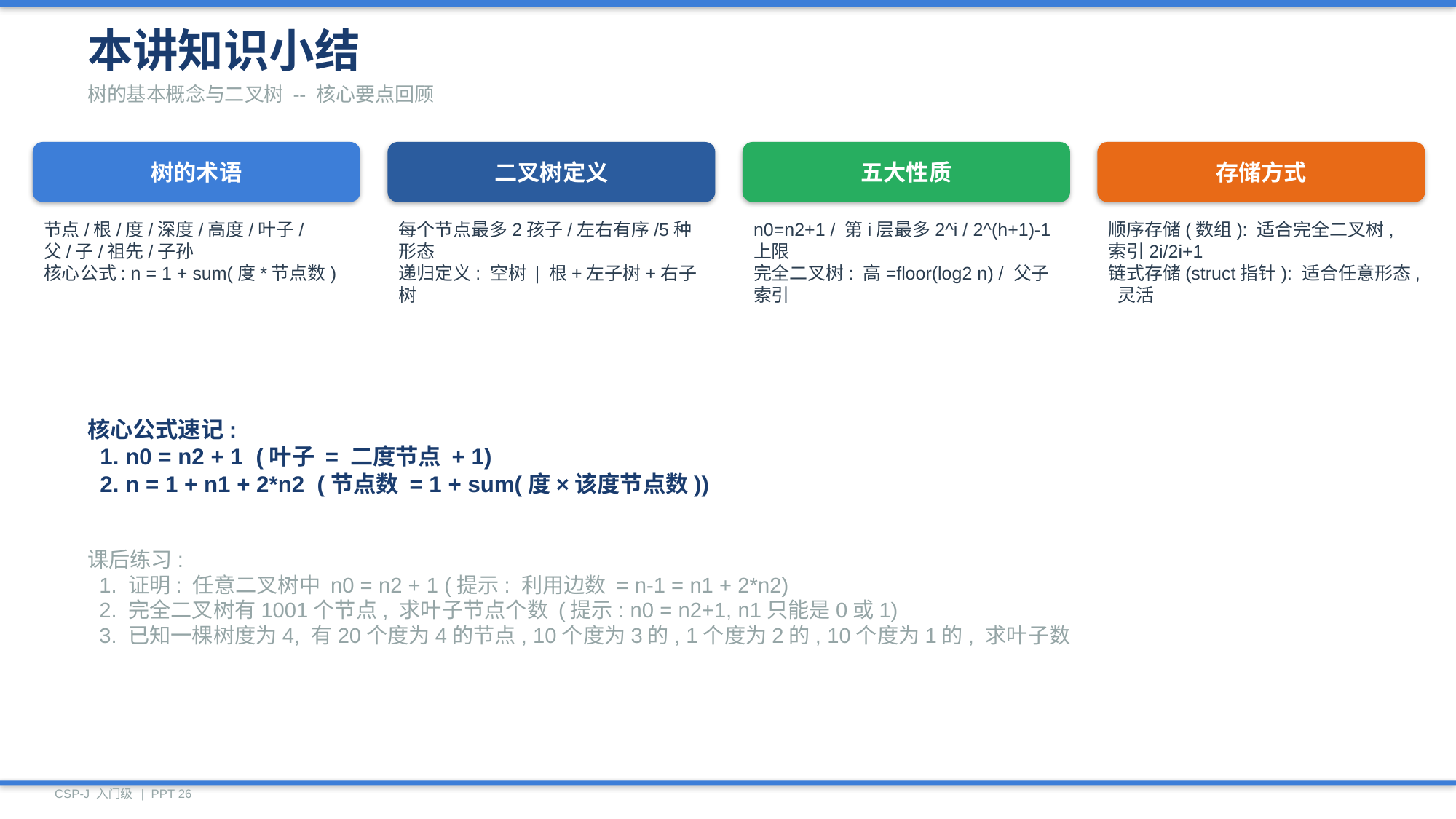

本讲知识小结
树的基本概念与二叉树 -- 核心要点回顾
树的术语
二叉树定义
五大性质
存储方式
节点/根/度/深度/高度/叶子/父/子/祖先/子孙
核心公式: n = 1 + sum(度*节点数)
每个节点最多2孩子/左右有序/5种形态
递归定义: 空树 | 根+左子树+右子树
n0=n2+1 / 第i层最多2^i / 2^(h+1)-1上限
完全二叉树: 高=floor(log2 n) / 父子索引
顺序存储(数组): 适合完全二叉树, 索引2i/2i+1
链式存储(struct指针): 适合任意形态, 灵活
核心公式速记:
  1. n0 = n2 + 1  (叶子 = 二度节点 + 1)
  2. n = 1 + n1 + 2*n2  (节点数 = 1 + sum(度×该度节点数))
课后练习:
  1. 证明: 任意二叉树中 n0 = n2 + 1 (提示: 利用边数 = n-1 = n1 + 2*n2)
  2. 完全二叉树有1001个节点, 求叶子节点个数 (提示: n0 = n2+1, n1只能是0或1)
  3. 已知一棵树度为4, 有20个度为4的节点, 10个度为3的, 1个度为2的, 10个度为1的, 求叶子数

CSP-J 入门级  |  PPT 26